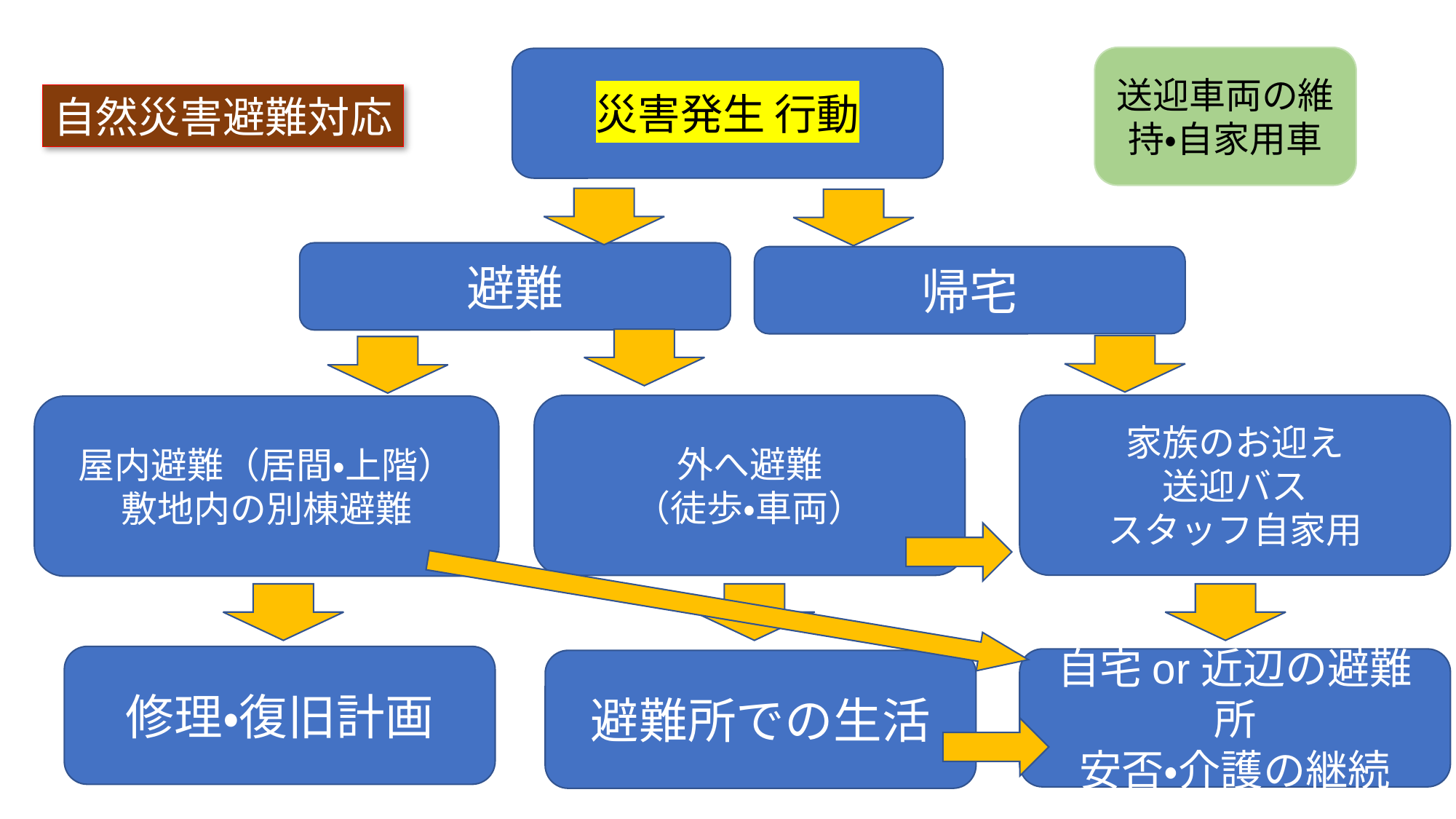

送迎車両の維持・自家用車
災害発生 行動
自然災害避難対応

避難
帰宅

家族のお迎え
送迎バス
スタッフ自家用
外へ避難
（徒歩・車両）
屋内避難（居間・上階）
敷地内の別棟避難

修理・復旧計画
自宅or近辺の避難所
安否・介護の継続
避難所での生活